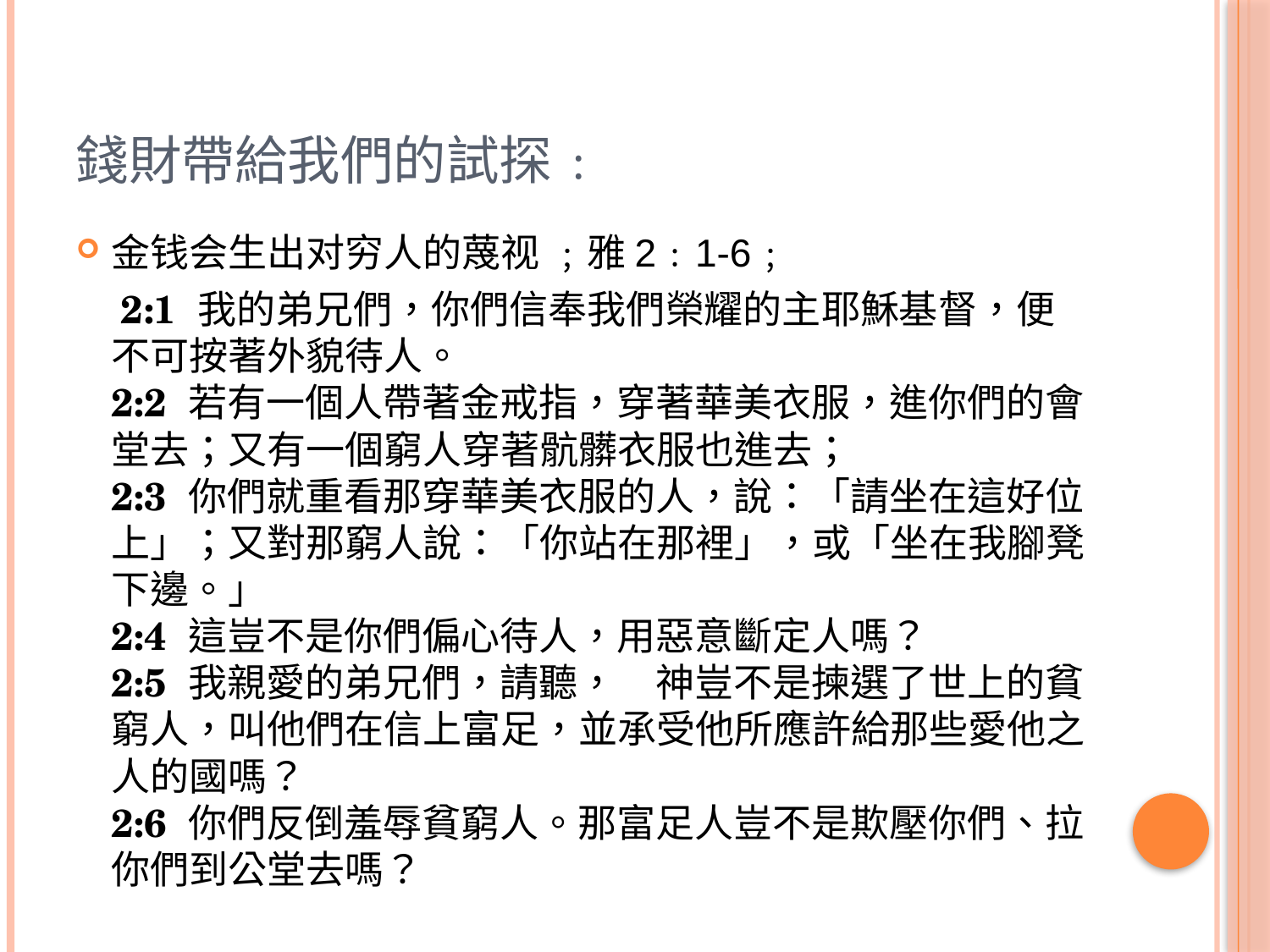

# 錢財帶給我們的試探﹕
金钱会生出对穷人的蔑视 ﹔雅2﹕1-6﹔
    2:1 我的弟兄們，你們信奉我們榮耀的主耶穌基督，便不可按著外貌待人。
2:2 若有一個人帶著金戒指，穿著華美衣服，進你們的會堂去；又有一個窮人穿著骯髒衣服也進去；
2:3 你們就重看那穿華美衣服的人，說：「請坐在這好位上」；又對那窮人說：「你站在那裡」，或「坐在我腳凳下邊。」
2:4 這豈不是你們偏心待人，用惡意斷定人嗎？
2:5 我親愛的弟兄們，請聽，　神豈不是揀選了世上的貧窮人，叫他們在信上富足，並承受他所應許給那些愛他之人的國嗎？
2:6 你們反倒羞辱貧窮人。那富足人豈不是欺壓你們、拉你們到公堂去嗎？